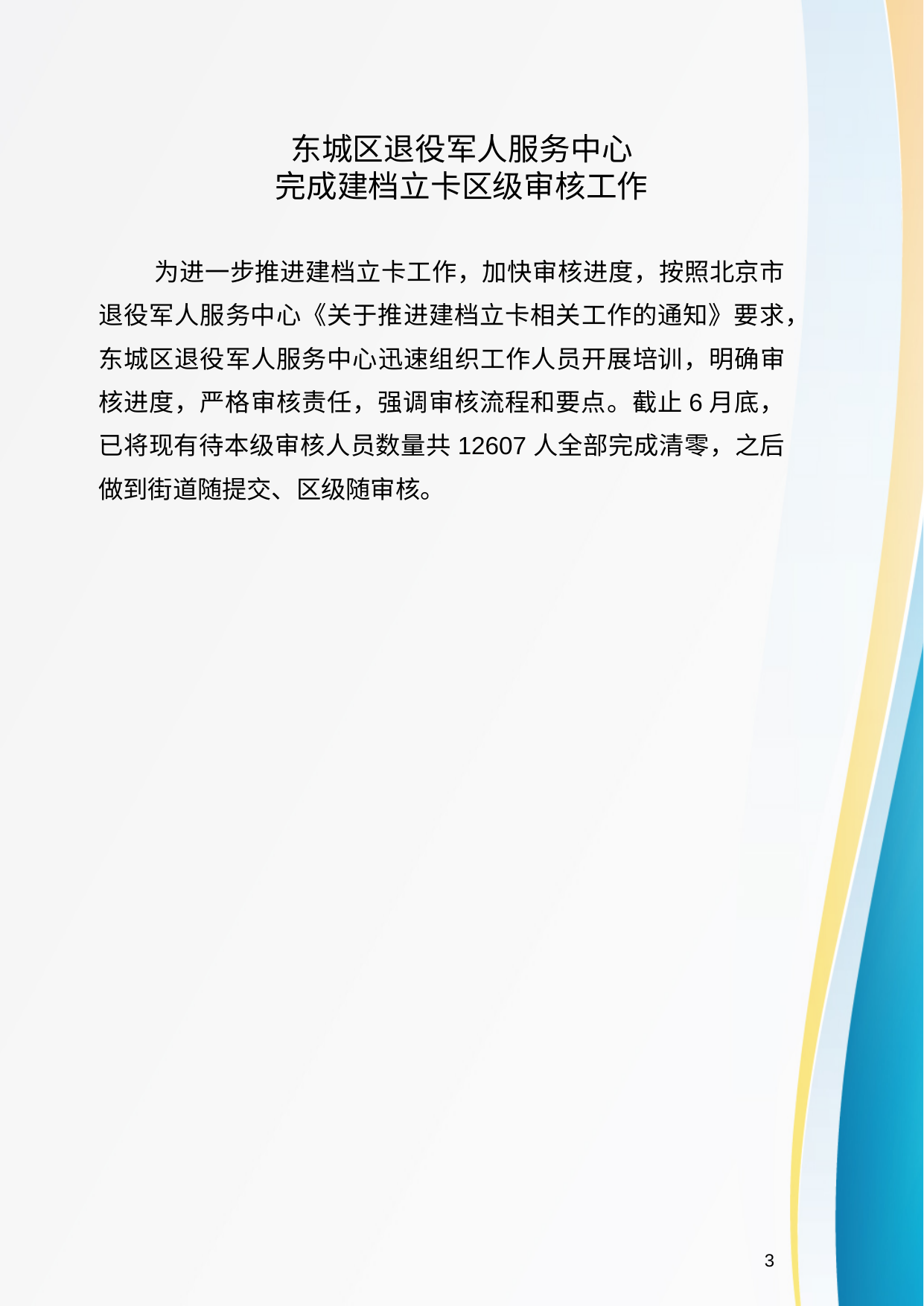

东城区退役军人服务中心
完成建档立卡区级审核工作
为进一步推进建档立卡工作，加快审核进度，按照北京市退役军人服务中心《关于推进建档立卡相关工作的通知》要求，东城区退役军人服务中心迅速组织工作人员开展培训，明确审核进度，严格审核责任，强调审核流程和要点。截止6月底，已将现有待本级审核人员数量共12607人全部完成清零，之后做到街道随提交、区级随审核。
3